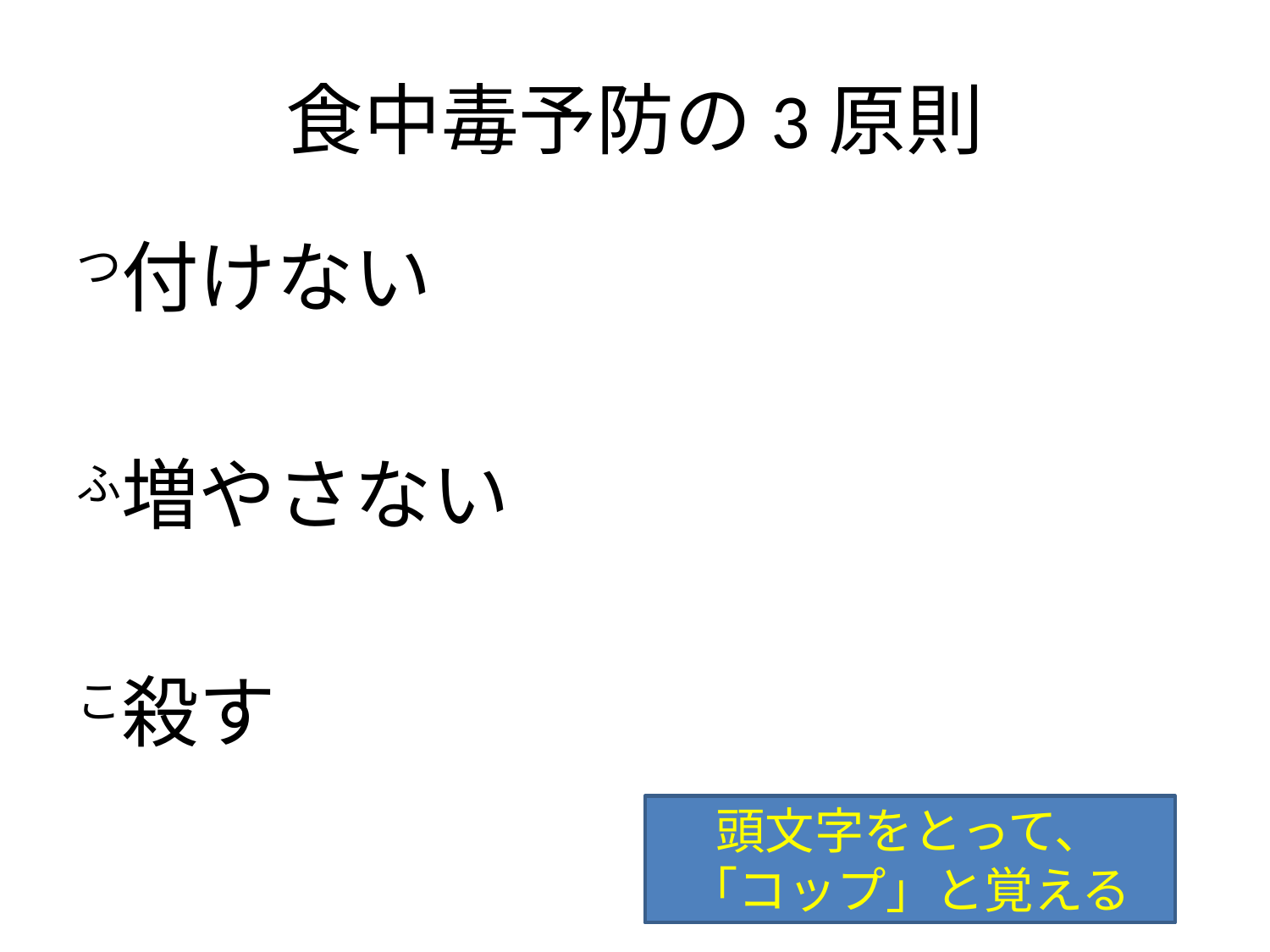

# 食中毒予防の3原則
つ付けない

ふ増やさない

こ殺す
頭文字をとって、
「コップ」と覚える